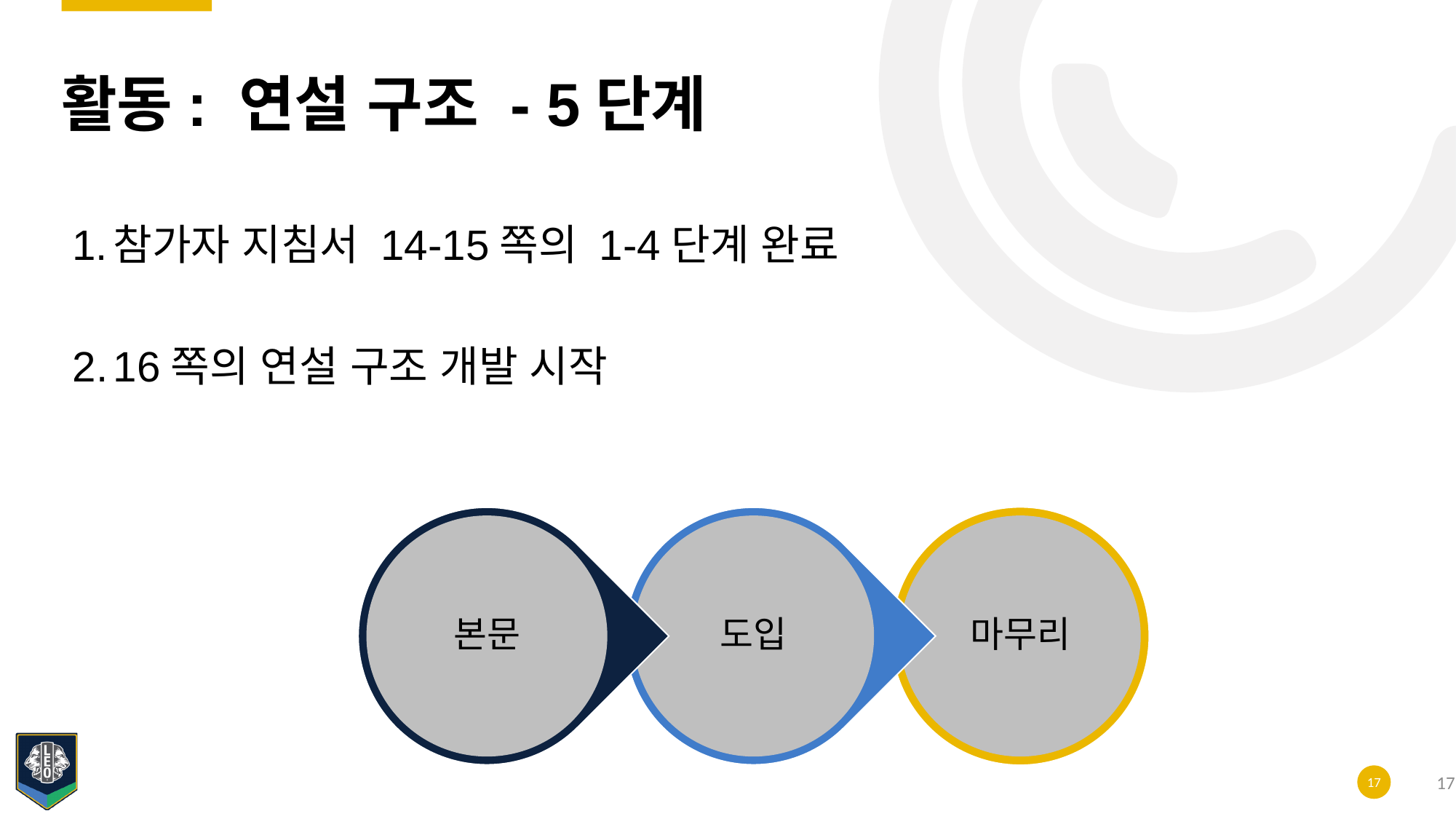

# 활동: 연설 구조 - 5단계
참가자 지침서 14-15쪽의 1-4단계 완료

16쪽의 연설 구조 개발 시작

마무리
도입
본문
17
17